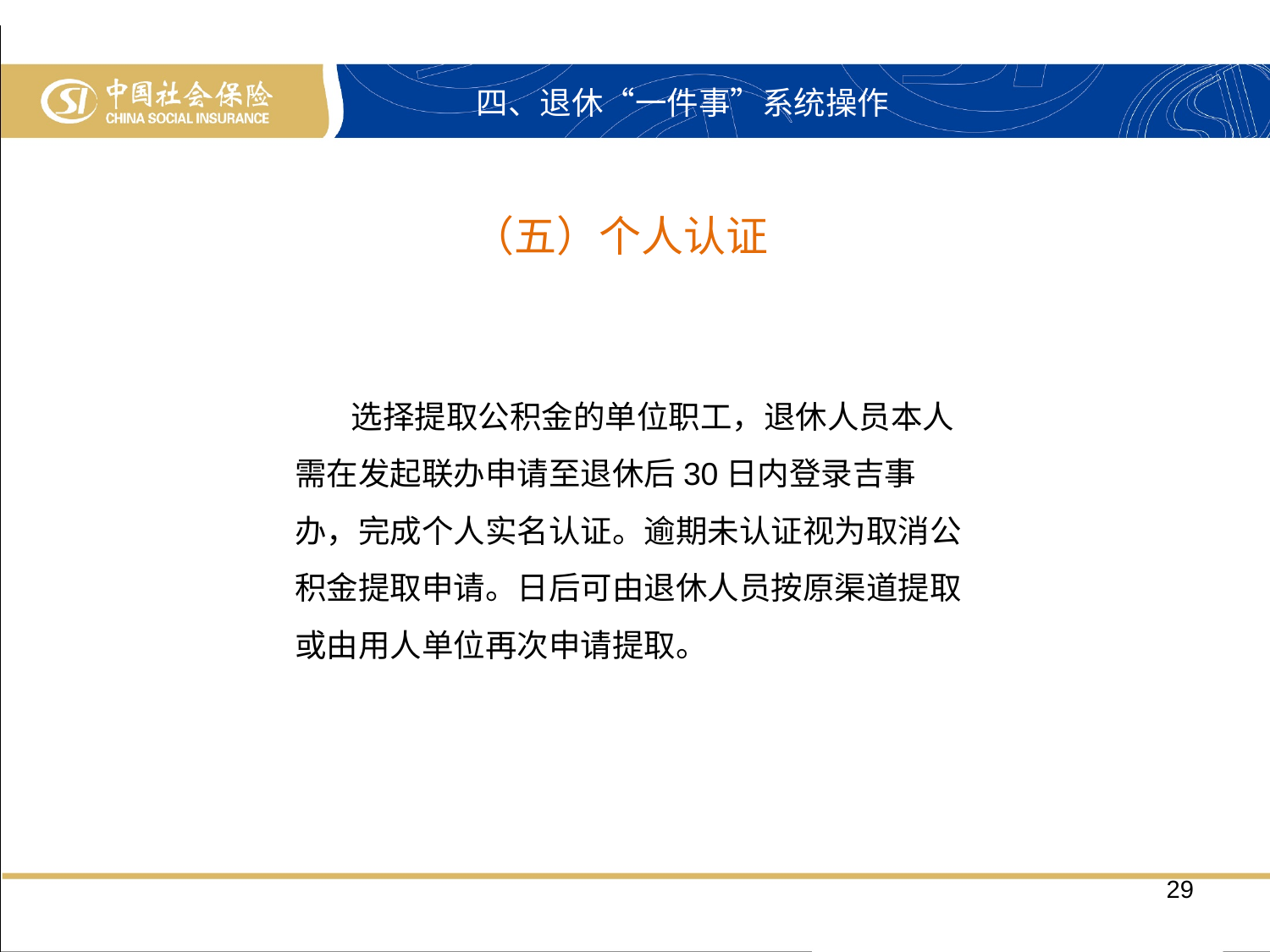

四、退休“一件事”系统操作
（五）个人认证
选择提取公积金的单位职工，退休人员本人需在发起联办申请至退休后30日内登录吉事办，完成个人实名认证。逾期未认证视为取消公积金提取申请。日后可由退休人员按原渠道提取或由用人单位再次申请提取。
29